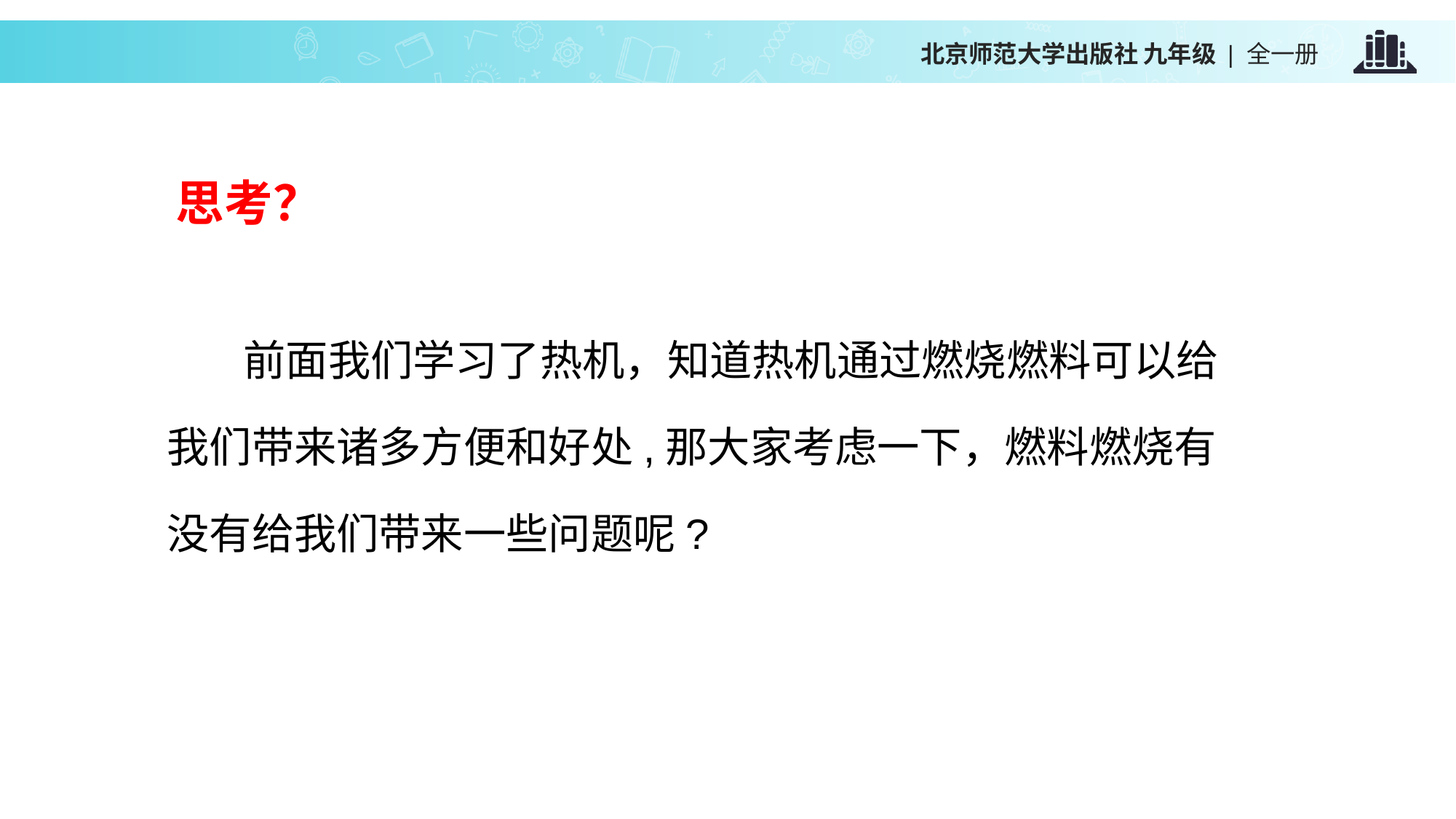

思考？
       前面我们学习了热机，知道热机通过燃烧燃料可以给我们带来诸多方便和好处,那大家考虑一下，燃料燃烧有没有给我们带来一些问题呢?